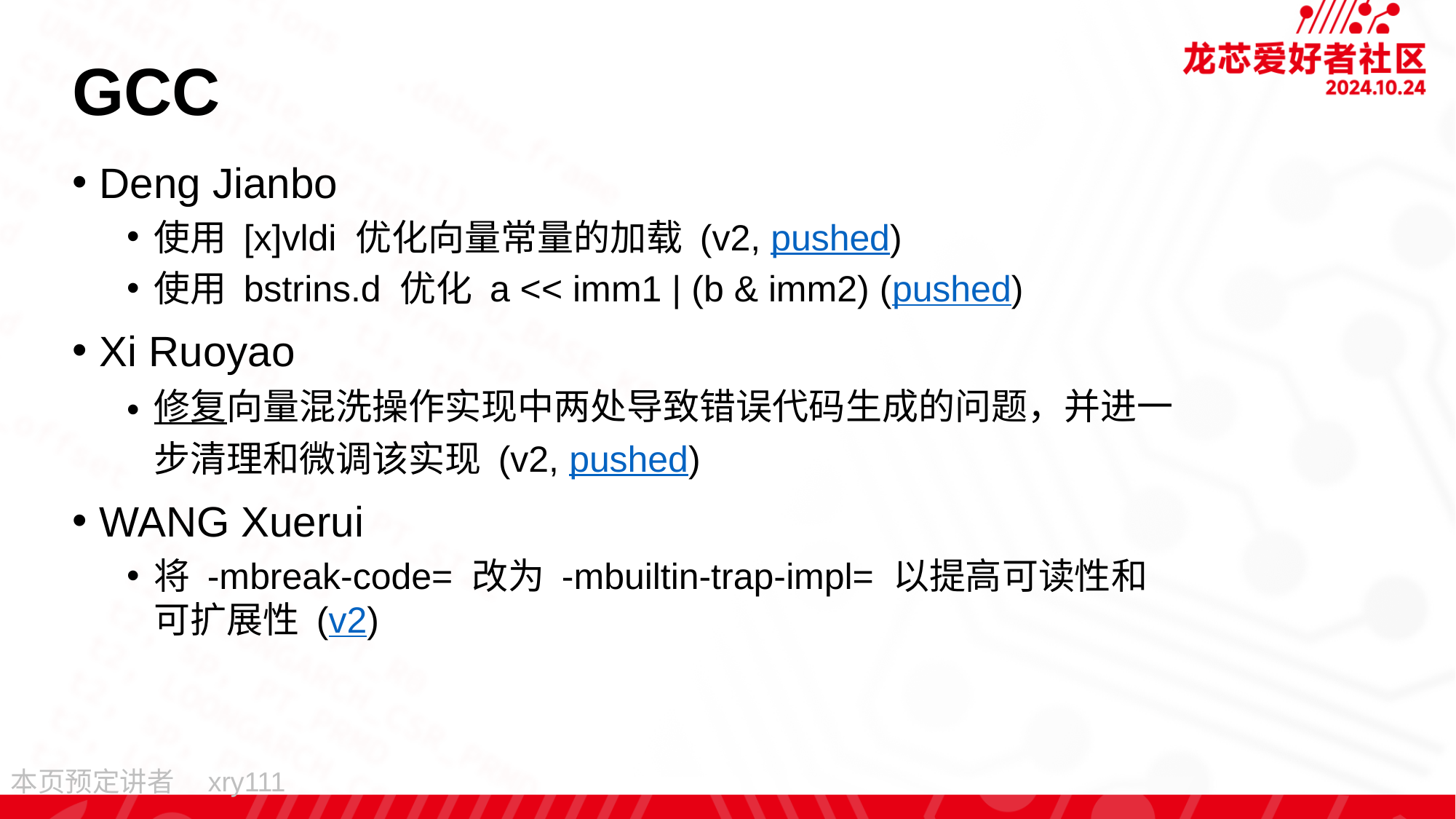

# GCC
Deng Jianbo
使用 [x]vldi 优化向量常量的加载 (v2, pushed)
使用 bstrins.d 优化 a << imm1 | (b & imm2) (pushed)
Xi Ruoyao
修复向量混洗操作实现中两处导致错误代码生成的问题，并进一步清理和微调该实现 (v2, pushed)
WANG Xuerui
将 -mbreak-code= 改为 -mbuiltin-trap-impl= 以提高可读性和可扩展性 (v2)
xry111